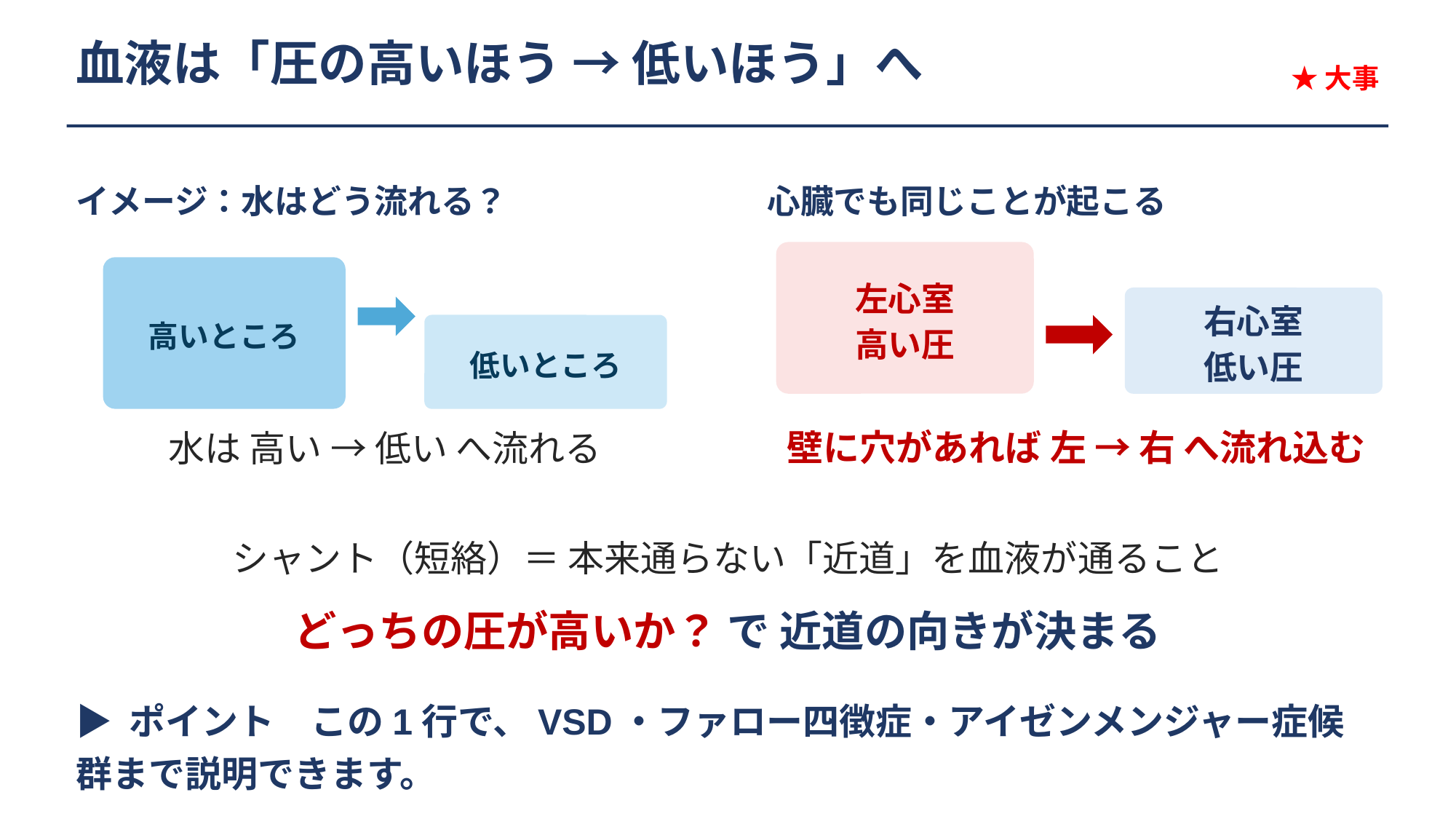

血液は「圧の高いほう → 低いほう」へ
★大事

イメージ：水はどう流れる？
心臓でも同じことが起こる
左心室
高い圧
高いところ
右心室
低い圧

低いところ

壁に穴があれば 左 → 右 へ流れ込む
水は 高い → 低い へ流れる
シャント（短絡）＝ 本来通らない「近道」を血液が通ること
どっちの圧が高いか？ で 近道の向きが決まる
▶ ポイント　この1行で、VSD・ファロー四徴症・アイゼンメンジャー症候群まで説明できます。